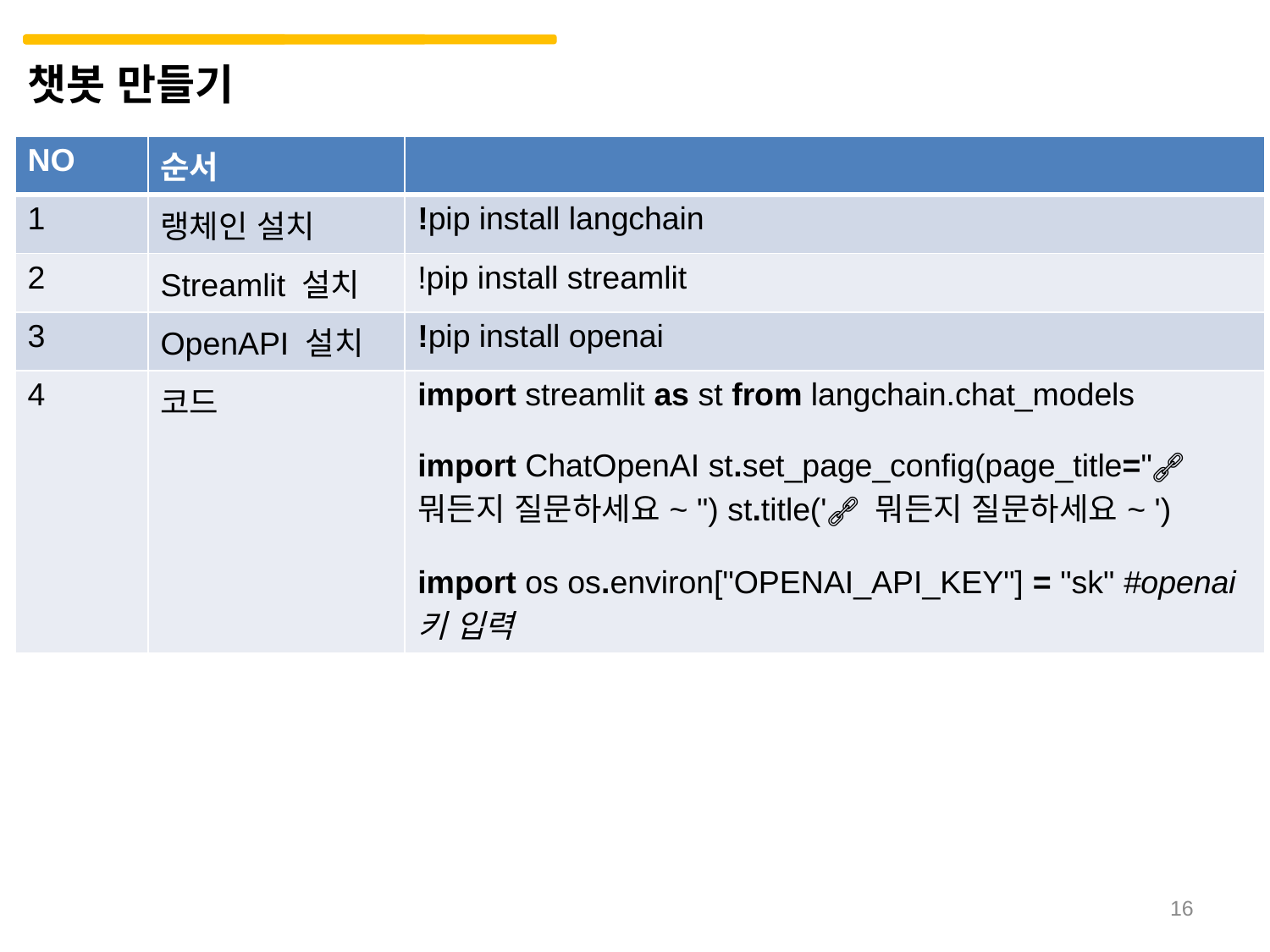

챗봇 만들기
| NO | 순서 |  |
| --- | --- | --- |
| 1 | 랭체인 설치 | !pip install langchain |
| 2 | Streamlit 설치 | !pip install streamlit |
| 3 | OpenAPI 설치 | !pip install openai |
| 4 | 코드 | import streamlit as st from langchain.chat\_models import ChatOpenAI st.set\_page\_config(page\_title="🦜🔗 뭐든지 질문하세요~ ") st.title('🦜🔗 뭐든지 질문하세요~ ') import os os.environ["OPENAI\_API\_KEY"] = "sk" #openai 키 입력 |
16